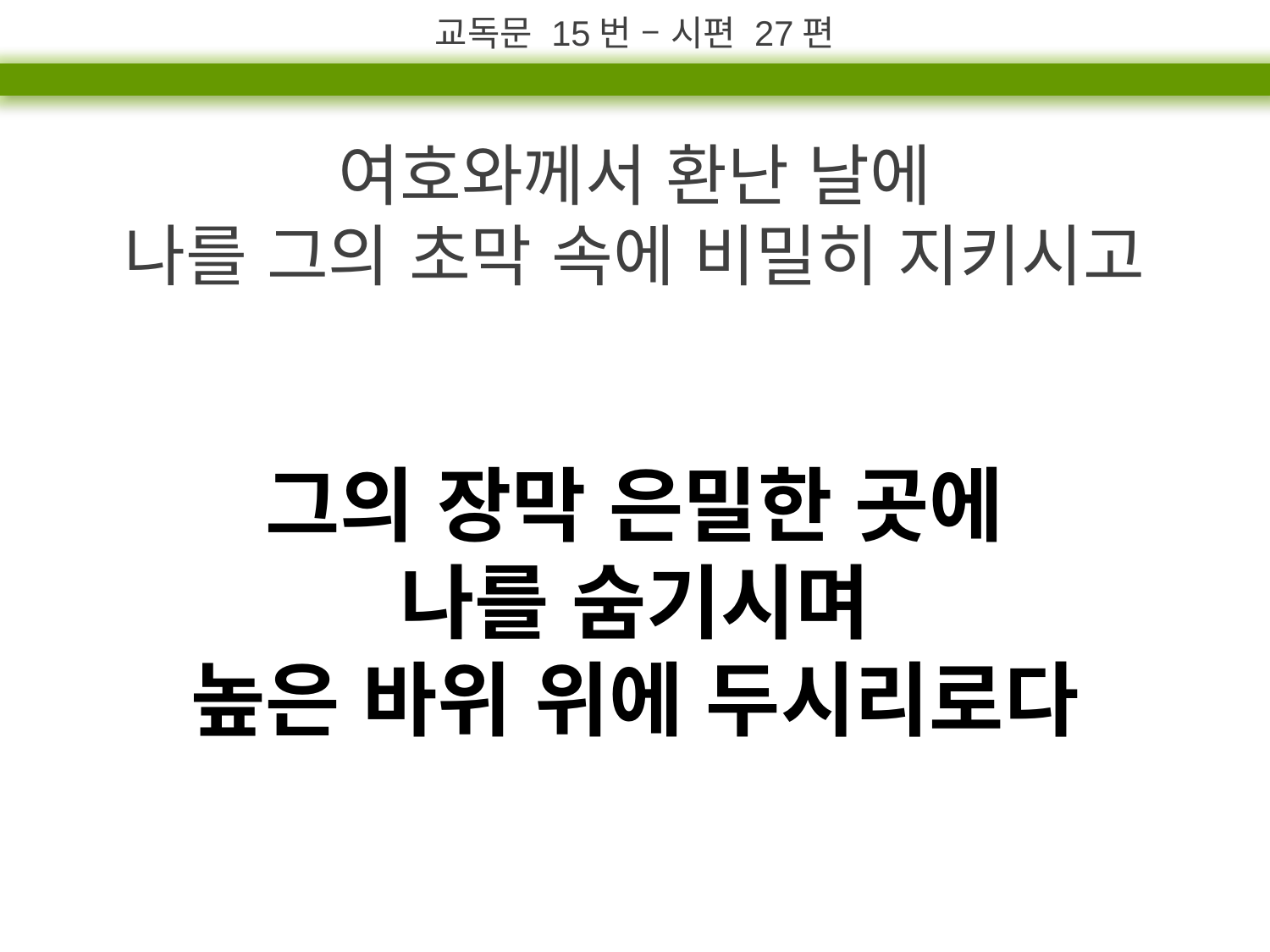

교독문 15번 – 시편 27편

여호와께서 환난 날에
나를 그의 초막 속에 비밀히 지키시고
그의 장막 은밀한 곳에
나를 숨기시며
높은 바위 위에 두시리로다